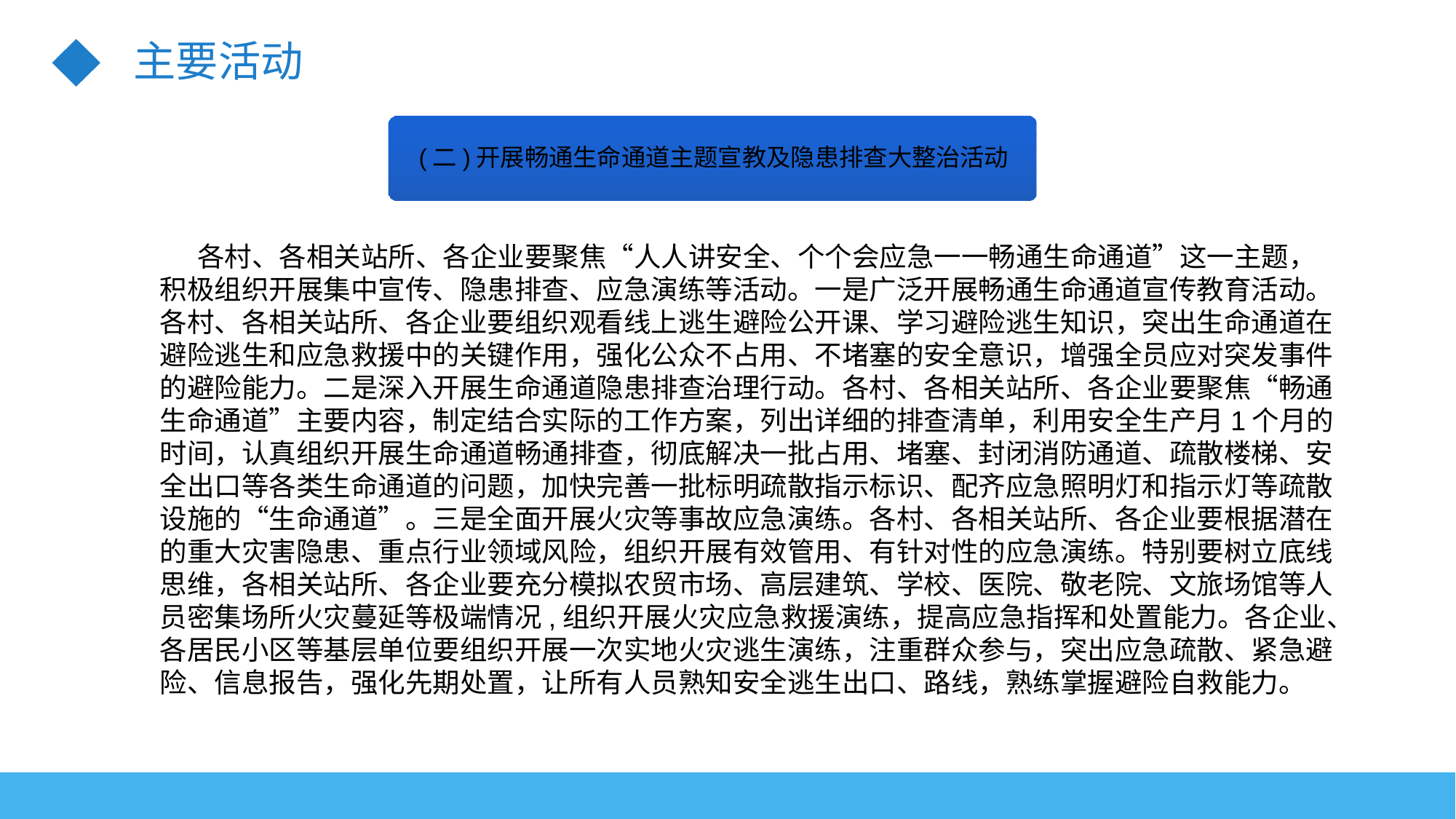

# 主要活动

(二)开展畅通生命通道主题宣教及隐患排查大整治活动
     各村、各相关站所、各企业要聚焦“人人讲安全、个个会应急一一畅通生命通道”这一主题，积极组织开展集中宣传、隐患排查、应急演练等活动。一是广泛开展畅通生命通道宣传教育活动。各村、各相关站所、各企业要组织观看线上逃生避险公开课、学习避险逃生知识，突出生命通道在避险逃生和应急救援中的关键作用，强化公众不占用、不堵塞的安全意识，增强全员应对突发事件的避险能力。二是深入开展生命通道隐患排查治理行动。各村、各相关站所、各企业要聚焦“畅通生命通道”主要内容，制定结合实际的工作方案，列出详细的排查清单，利用安全生产月1个月的时间，认真组织开展生命通道畅通排查，彻底解决一批占用、堵塞、封闭消防通道、疏散楼梯、安全出口等各类生命通道的问题，加快完善一批标明疏散指示标识、配齐应急照明灯和指示灯等疏散设施的“生命通道”。三是全面开展火灾等事故应急演练。各村、各相关站所、各企业要根据潜在的重大灾害隐患、重点行业领域风险，组织开展有效管用、有针对性的应急演练。特别要树立底线思维，各相关站所、各企业要充分模拟农贸市场、高层建筑、学校、医院、敬老院、文旅场馆等人员密集场所火灾蔓延等极端情况,组织开展火灾应急救援演练，提高应急指挥和处置能力。各企业、各居民小区等基层单位要组织开展一次实地火灾逃生演练，注重群众参与，突出应急疏散、紧急避险、信息报告，强化先期处置，让所有人员熟知安全逃生出口、路线，熟练掌握避险自救能力。